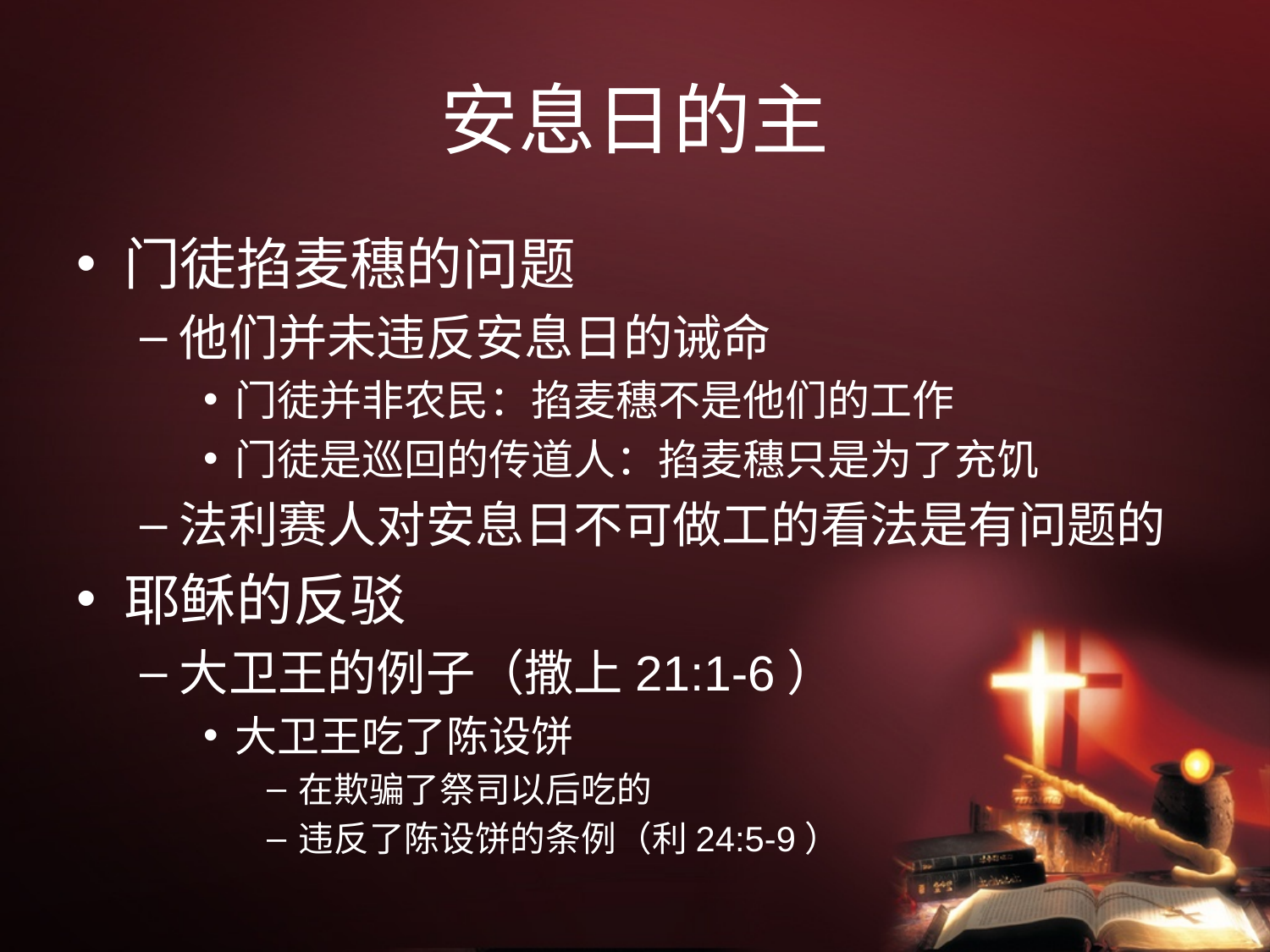

# 安息日的主
门徒掐麦穗的问题
他们并未违反安息日的诫命
门徒并非农民：掐麦穗不是他们的工作
门徒是巡回的传道人：掐麦穗只是为了充饥
法利赛人对安息日不可做工的看法是有问题的
耶稣的反驳
大卫王的例子（撒上21:1-6）
大卫王吃了陈设饼
在欺骗了祭司以后吃的
违反了陈设饼的条例（利24:5-9）